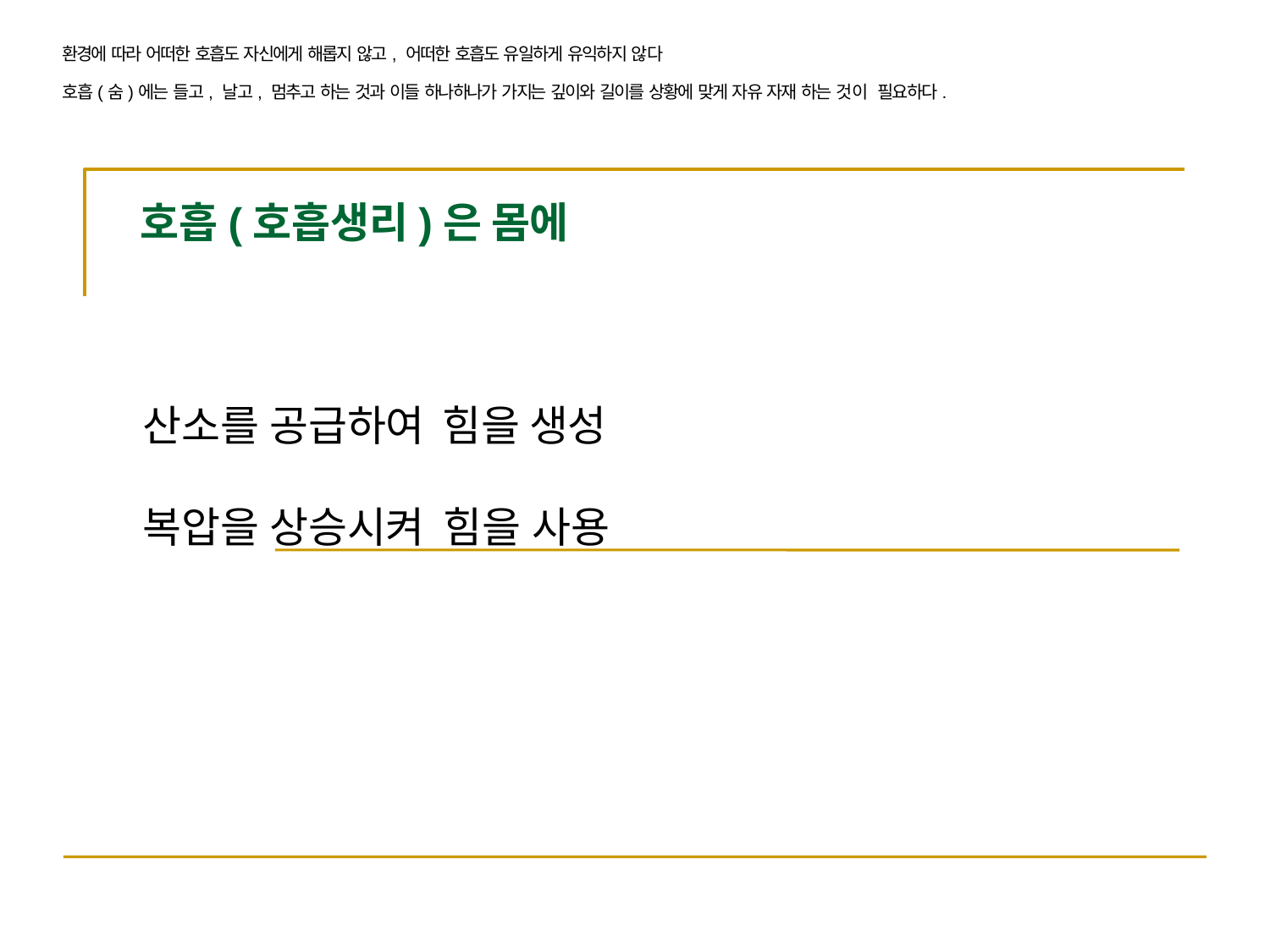

환경에 따라 어떠한 호흡도 자신에게 해롭지 않고, 어떠한 호흡도 유일하게 유익하지 않다
호흡(숨)에는 들고, 날고, 멈추고 하는 것과 이들 하나하나가 가지는 깊이와 길이를 상황에 맞게 자유 자재 하는 것이 필요하다.

호흡(호흡생리)은 몸에

산소를 공급하여  힘을 생성
복압을 상승시켜  힘을 사용